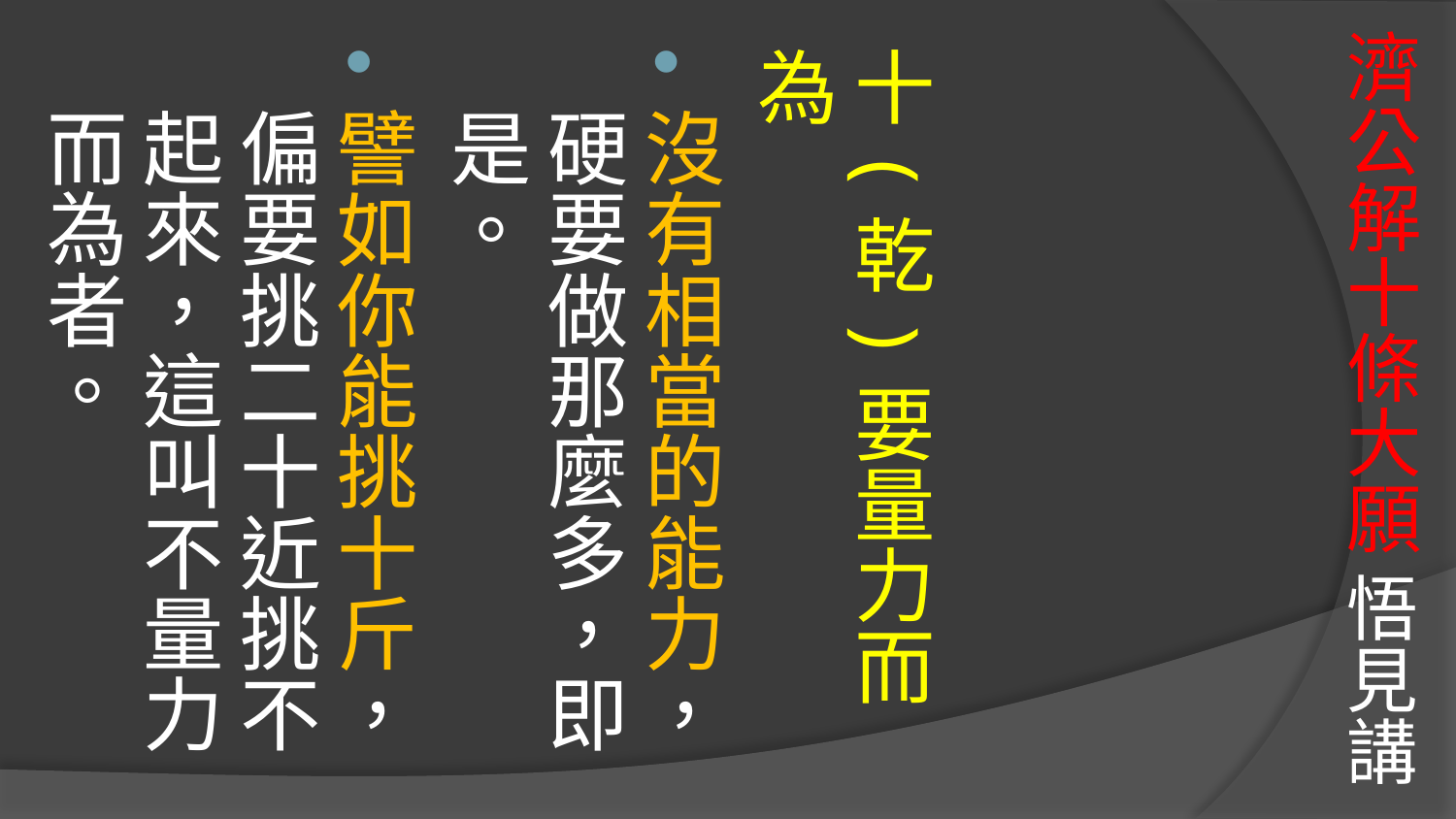

# 濟公解十條大願 悟見講
十(乾)要量力而為
沒有相當的能力，硬要做那麼多，即是。
譬如你能挑十斤，偏要挑二十近挑不起來，這叫不量力而為者。